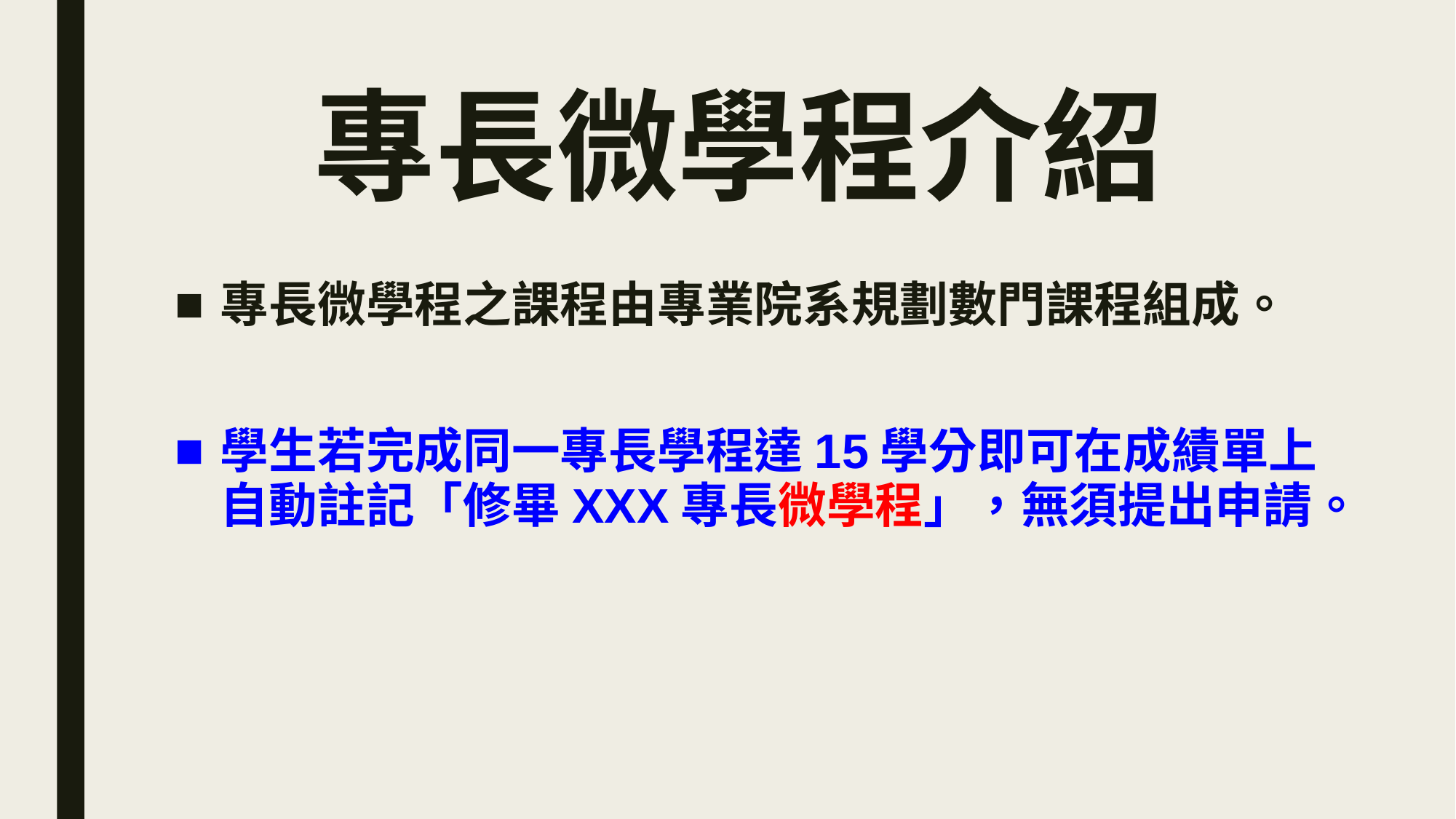

# 專長微學程介紹
專長微學程之課程由專業院系規劃數門課程組成。

學生若完成同一專長學程達15學分即可在成績單上自動註記「修畢XXX專長微學程」，無須提出申請。